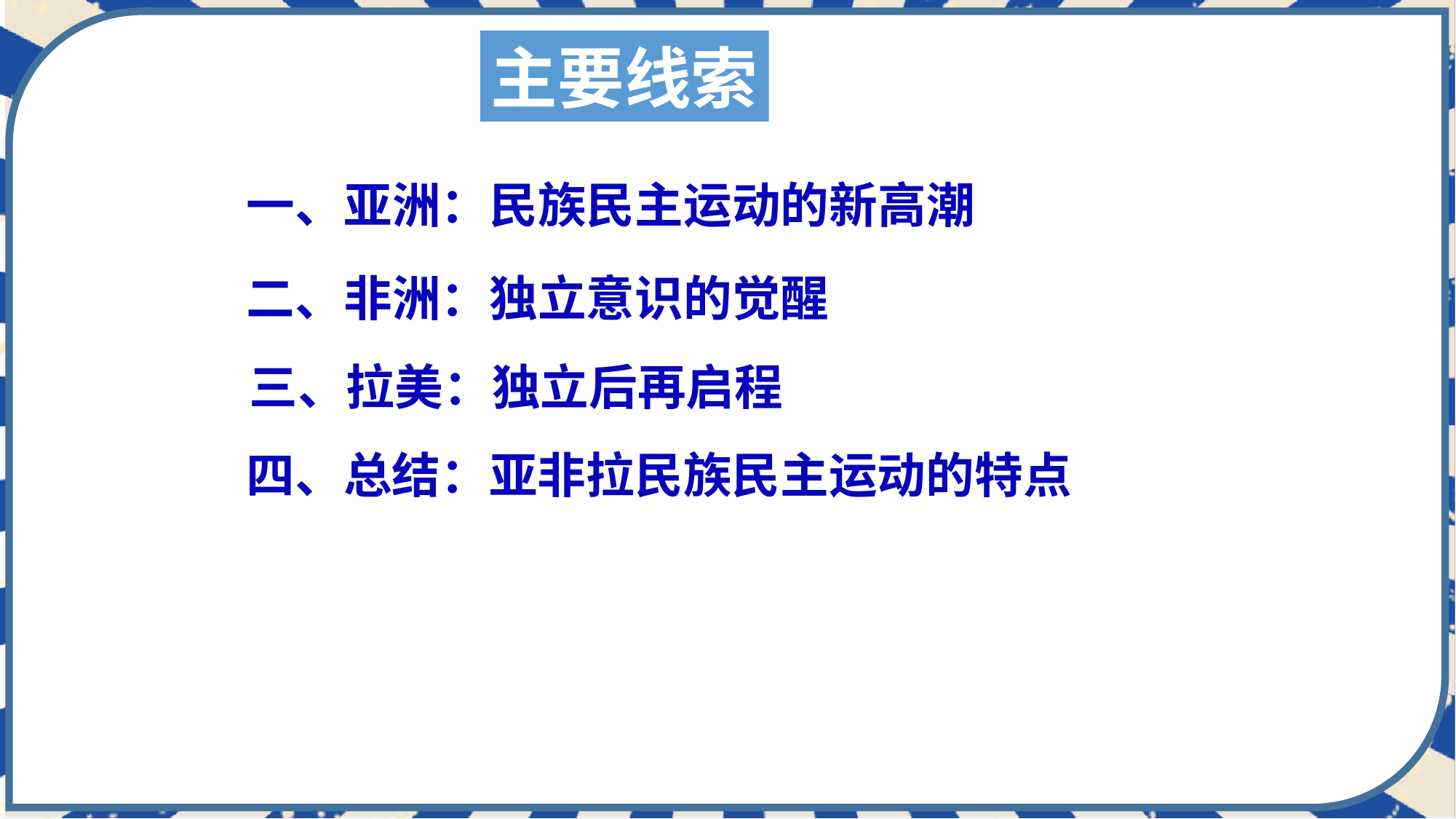

主要线索
一、亚洲：民族民主运动的新高潮
二、非洲：独立意识的觉醒
三、拉美：独立后再启程
四、总结：亚非拉民族民主运动的特点